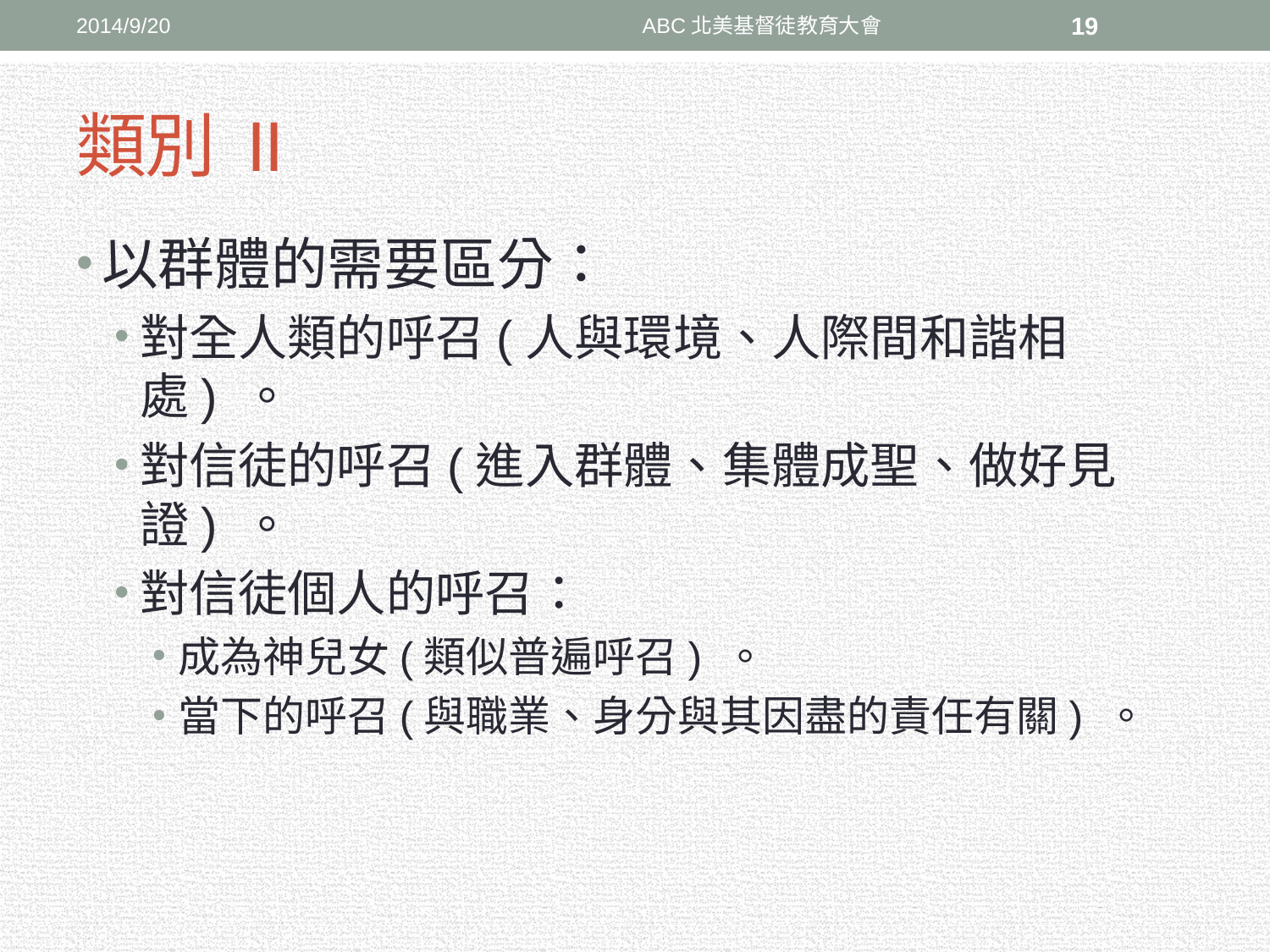

2014/9/20
ABC北美基督徒教育大會
19
# 類別 II
以群體的需要區分：
對全人類的呼召(人與環境、人際間和諧相處) 。
對信徒的呼召(進入群體、集體成聖、做好見證) 。
對信徒個人的呼召：
成為神兒女(類似普遍呼召) 。
當下的呼召(與職業、身分與其因盡的責任有關) 。